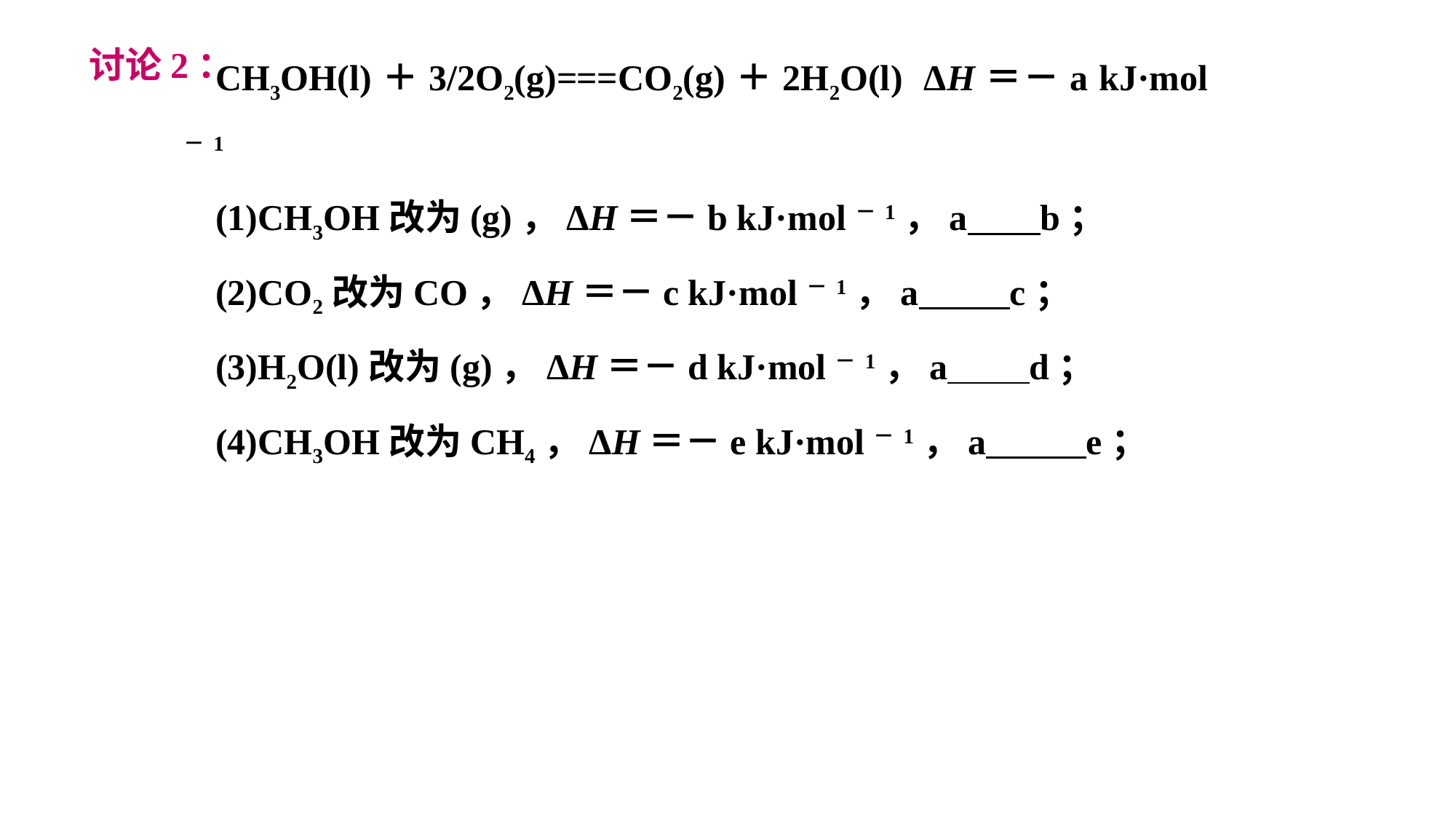

CH3OH(l)＋3/2O2(g)===CO2(g)＋2H2O(l)  ΔH＝－a kJ·mol－1
(1)CH3OH改为(g)，ΔH＝－b kJ·mol－1，a        b；
(2)CO2改为CO，ΔH＝－c kJ·mol－1，a          c；
(3)H2O(l)改为(g)，ΔH＝－d kJ·mol－1，a         d；
(4)CH3OH改为CH4，ΔH＝－e kJ·mol－1，a           e；
讨论2：